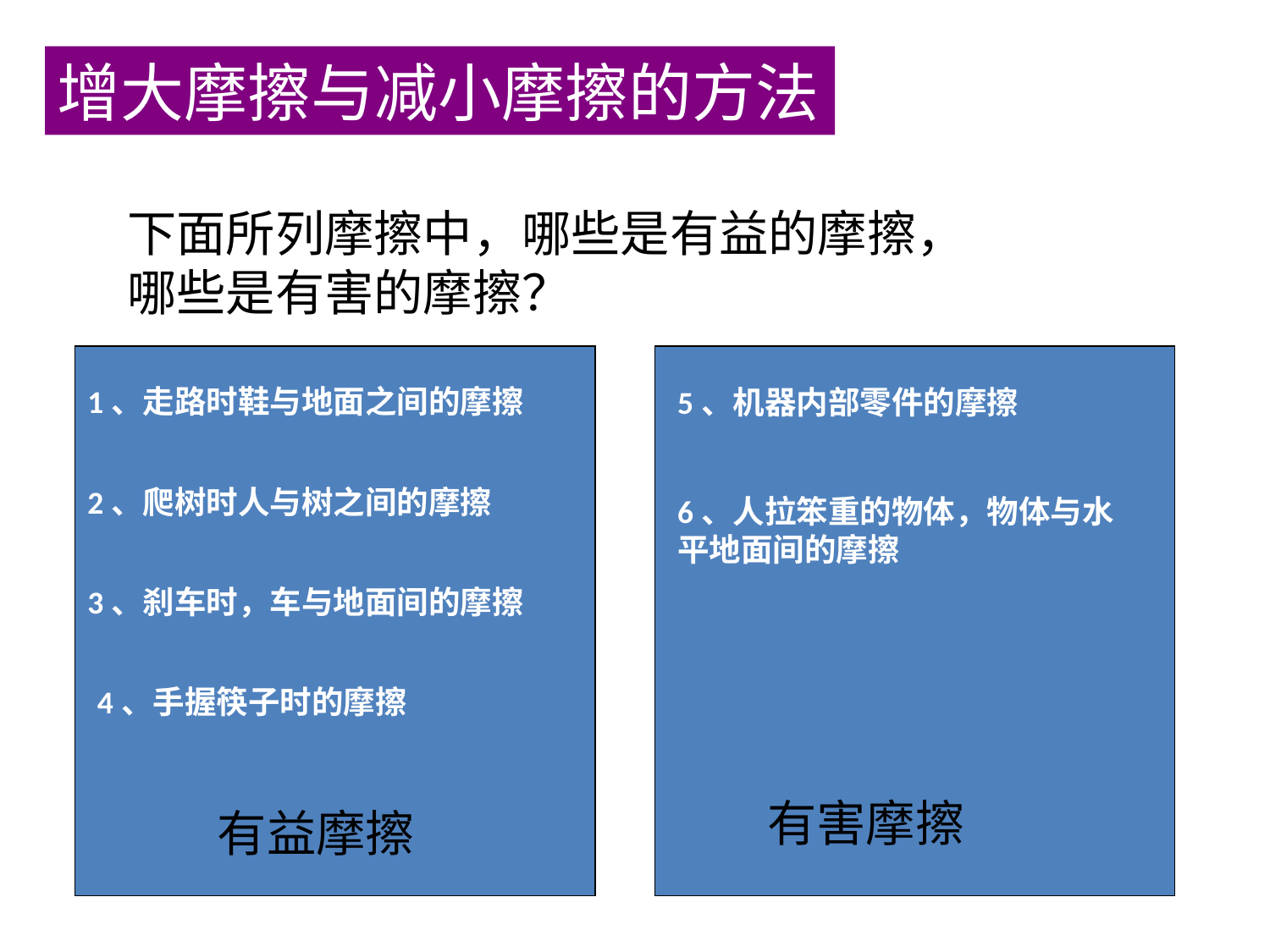

增大摩擦与减小摩擦的方法
下面所列摩擦中，哪些是有益的摩擦，哪些是有害的摩擦？

有益摩擦

有害摩擦
1、走路时鞋与地面之间的摩擦
2、爬树时人与树之间的摩擦
3、刹车时，车与地面间的摩擦
4、手握筷子时的摩擦
5、机器内部零件的摩擦
6、人拉笨重的物体，物体与水平地面间的摩擦